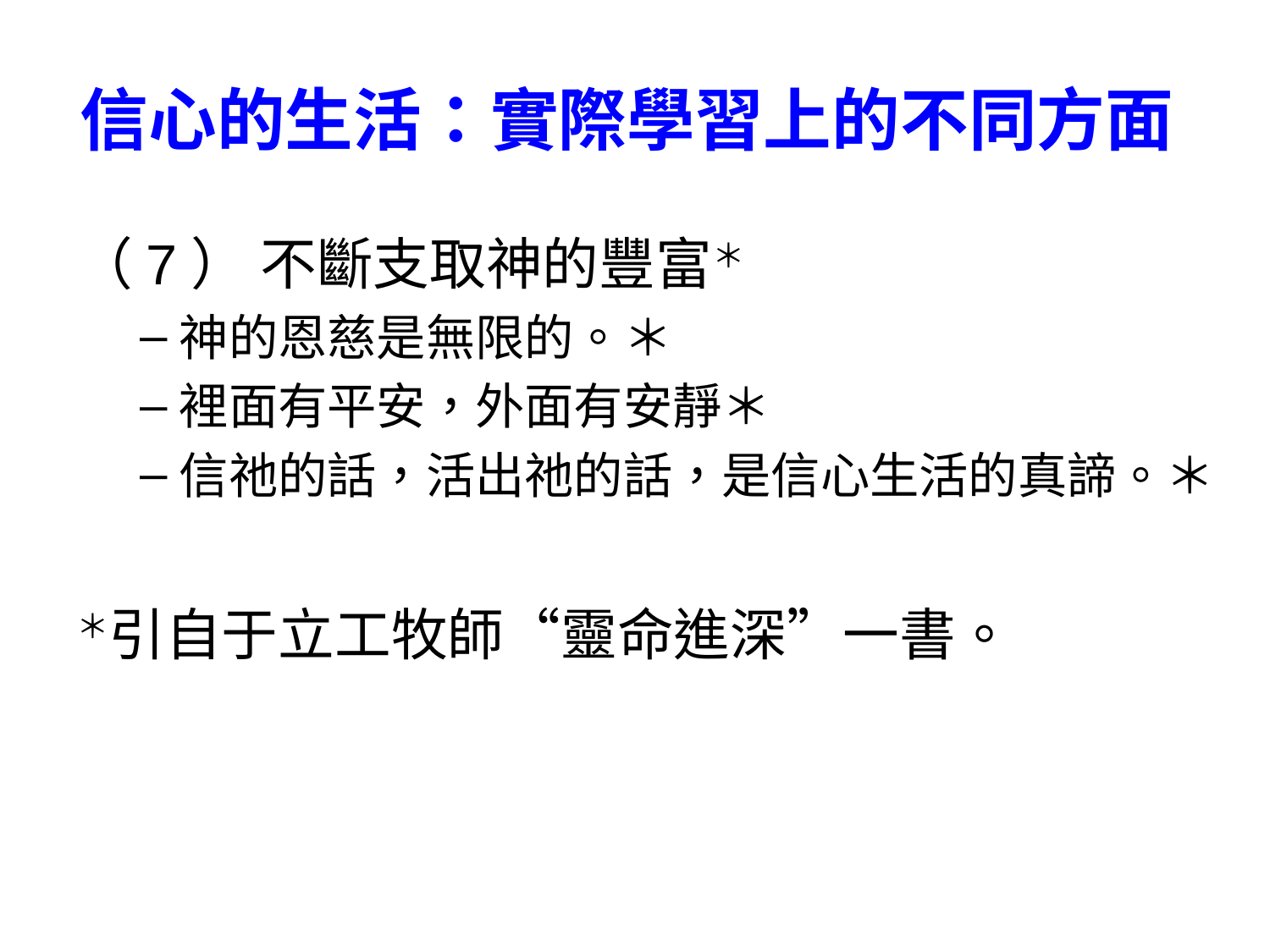

# 信心的生活：實際學習上的不同方面
（7） 不斷支取神的豐富＊
神的恩慈是無限的。＊
裡面有平安，外面有安靜＊
信祂的話，活出祂的話，是信心生活的真諦。＊

＊引自于立工牧師“靈命進深”一書。